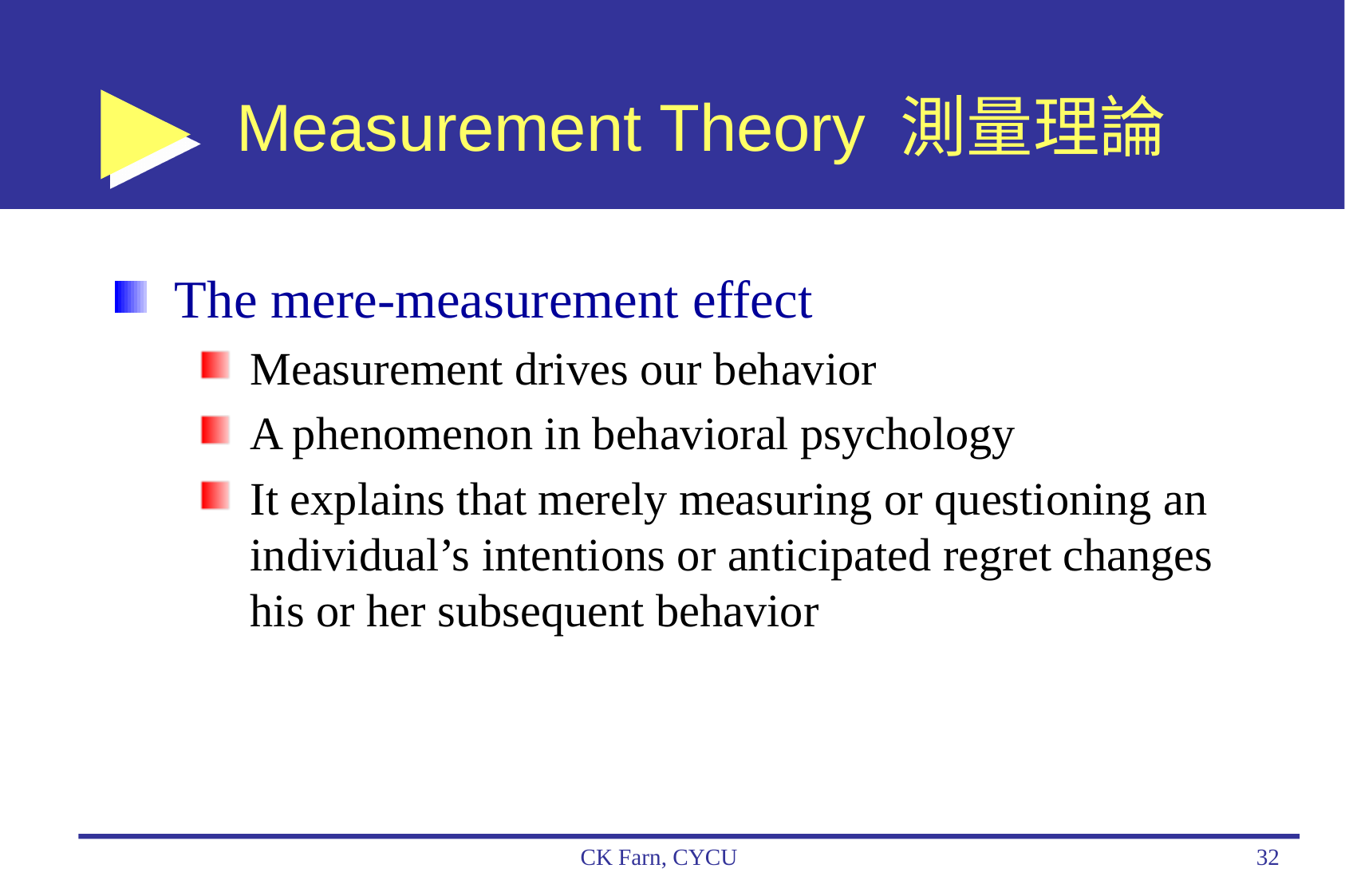

# Measurement Theory 測量理論
The mere-measurement effect
Measurement drives our behavior
A phenomenon in behavioral psychology
It explains that merely measuring or questioning an individual’s intentions or anticipated regret changes his or her subsequent behavior
CK Farn, CYCU
32